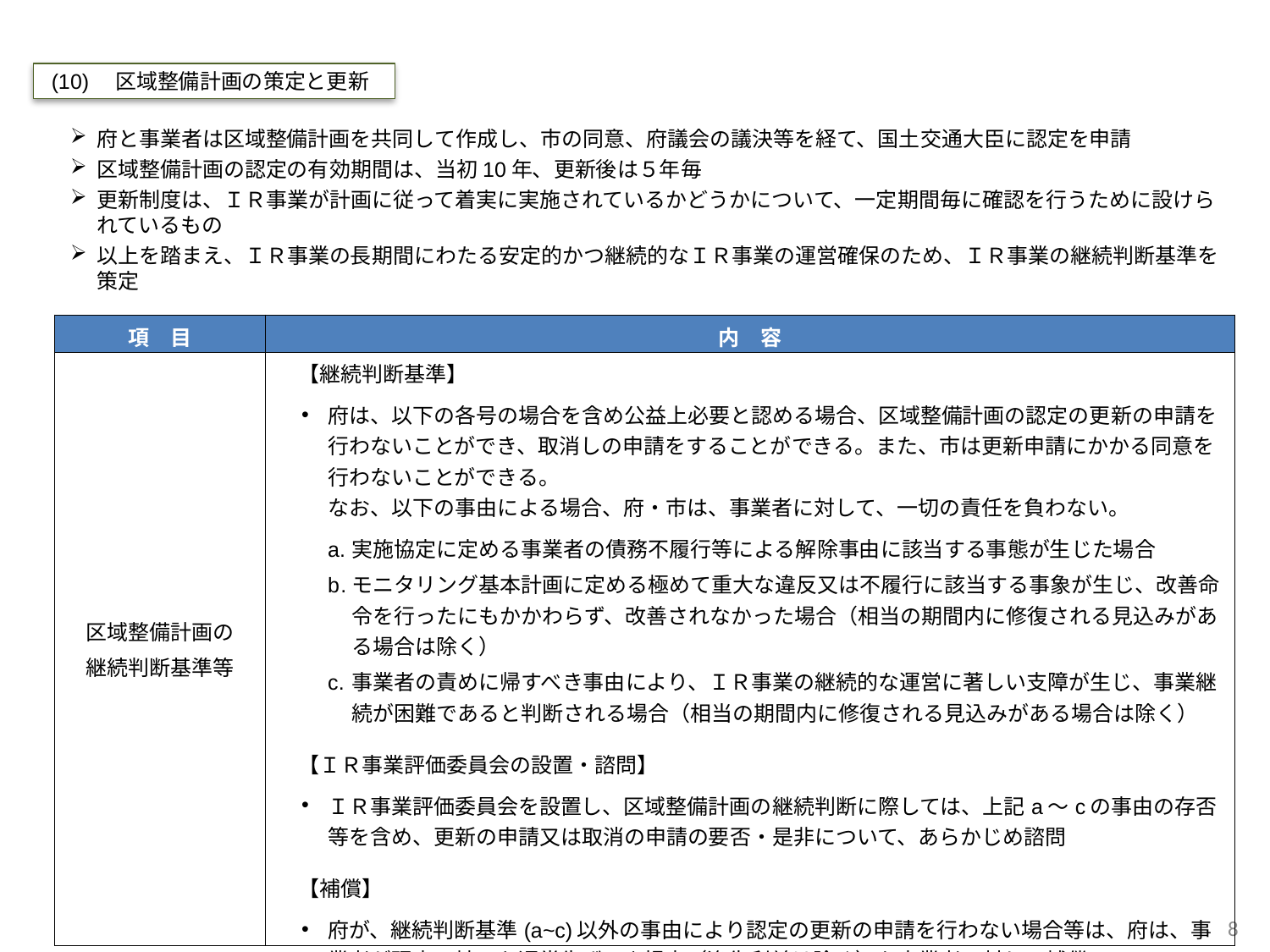

(10)　区域整備計画の策定と更新
府と事業者は区域整備計画を共同して作成し、市の同意、府議会の議決等を経て、国土交通大臣に認定を申請
区域整備計画の認定の有効期間は、当初10年、更新後は５年毎
更新制度は、ＩＲ事業が計画に従って着実に実施されているかどうかについて、一定期間毎に確認を行うために設けられているもの
以上を踏まえ、ＩＲ事業の長期間にわたる安定的かつ継続的なＩＲ事業の運営確保のため、ＩＲ事業の継続判断基準を策定
| 項　目 | 内　容 |
| --- | --- |
| 区域整備計画の 継続判断基準等 | 【継続判断基準】 府は、以下の各号の場合を含め公益上必要と認める場合、区域整備計画の認定の更新の申請を行わないことができ、取消しの申請をすることができる。また、市は更新申請にかかる同意を行わないことができる。 なお、以下の事由による場合、府・市は、事業者に対して、一切の責任を負わない。 実施協定に定める事業者の債務不履行等による解除事由に該当する事態が生じた場合 モニタリング基本計画に定める極めて重大な違反又は不履行に該当する事象が生じ、改善命令を行ったにもかかわらず、改善されなかった場合（相当の期間内に修復される見込みがある場合は除く） 事業者の責めに帰すべき事由により、ＩＲ事業の継続的な運営に著しい支障が生じ、事業継続が困難であると判断される場合（相当の期間内に修復される見込みがある場合は除く） 　【ＩＲ事業評価委員会の設置・諮問】 ＩＲ事業評価委員会を設置し、区域整備計画の継続判断に際しては、上記a～cの事由の存否等を含め、更新の申請又は取消の申請の要否・是非について、あらかじめ諮問 　【補償】 府が、継続判断基準(a~c)以外の事由により認定の更新の申請を行わない場合等は、府は、事業者が現実に被った通常生ずべき損害（逸失利益は除く）を事業者に対して補償 市が、継続判断基準(a~c)以外の事由により更新申請にかかる同意をせず、府が認定の更新を行わない場合等は、市は、上記同様に事業者に対して補償 |
8